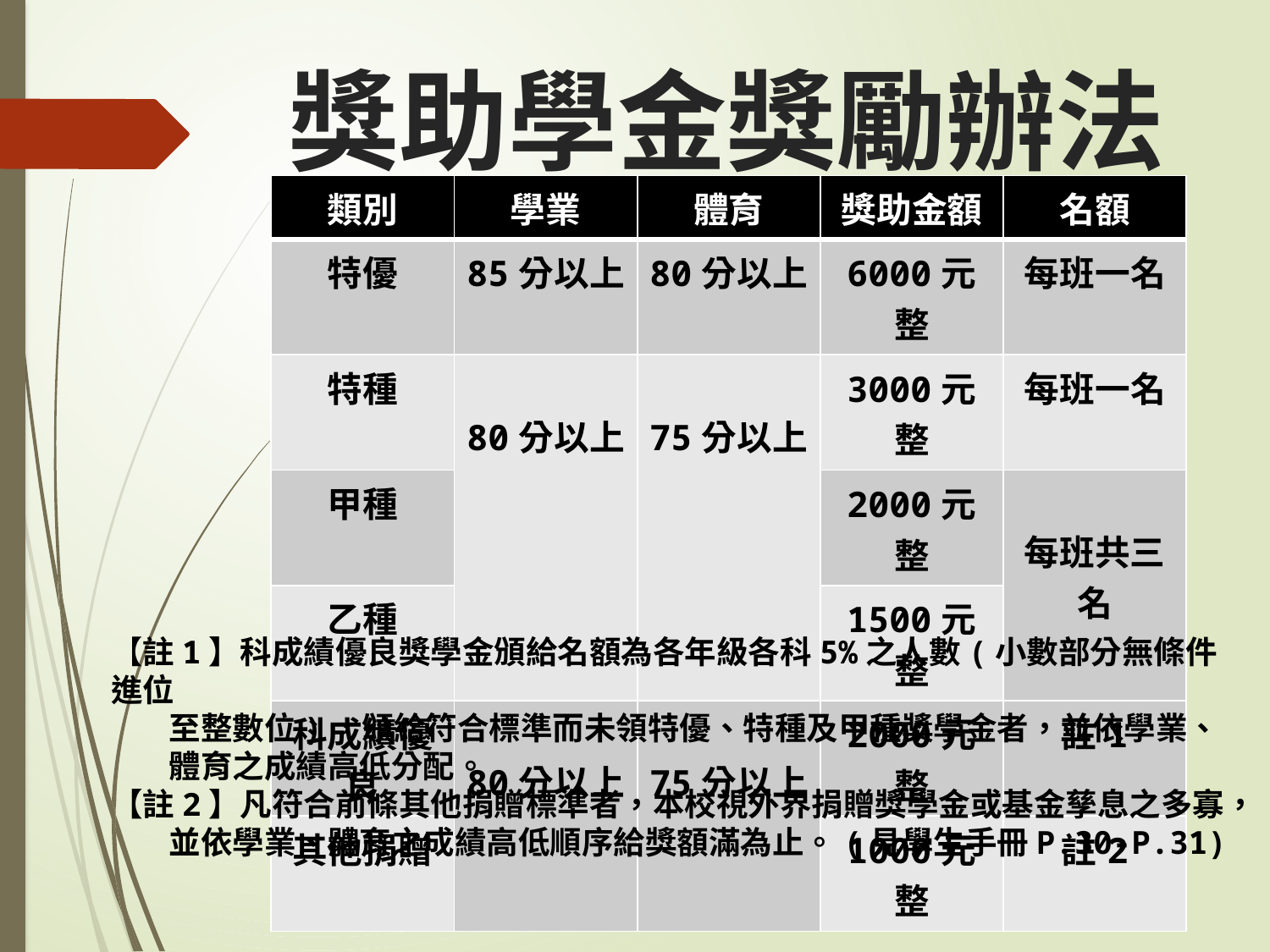

# 獎助學金獎勵辦法
| 類別 | 學業 | 體育 | 獎助金額 | 名額 |
| --- | --- | --- | --- | --- |
| 特優 | 85分以上 | 80分以上 | 6000元整 | 每班一名 |
| 特種 | 80分以上 | 75分以上 | 3000元整 | 每班一名 |
| 甲種 |  |  | 2000元整 | 每班共三名 |
| 乙種 |  |  | 1500元整 |  |
| 科成績優良 | 80分以上 | 75分以上 | 2000元整 | 註1 |
| 其他捐贈 |  |  | 1000元整 | 註2 |
【註1】科成績優良獎學金頒給名額為各年級各科5%之人數(小數部分無條件進位
       至整數位)，頒給符合標準而未領特優、特種及甲種獎學金者，並依學業、
       體育之成績高低分配。
【註2】凡符合前條其他捐贈標準者，本校視外界捐贈獎學金或基金孳息之多寡，
       並依學業、體育之成績高低順序給獎額滿為止。(見學生手冊P.30-P.31)